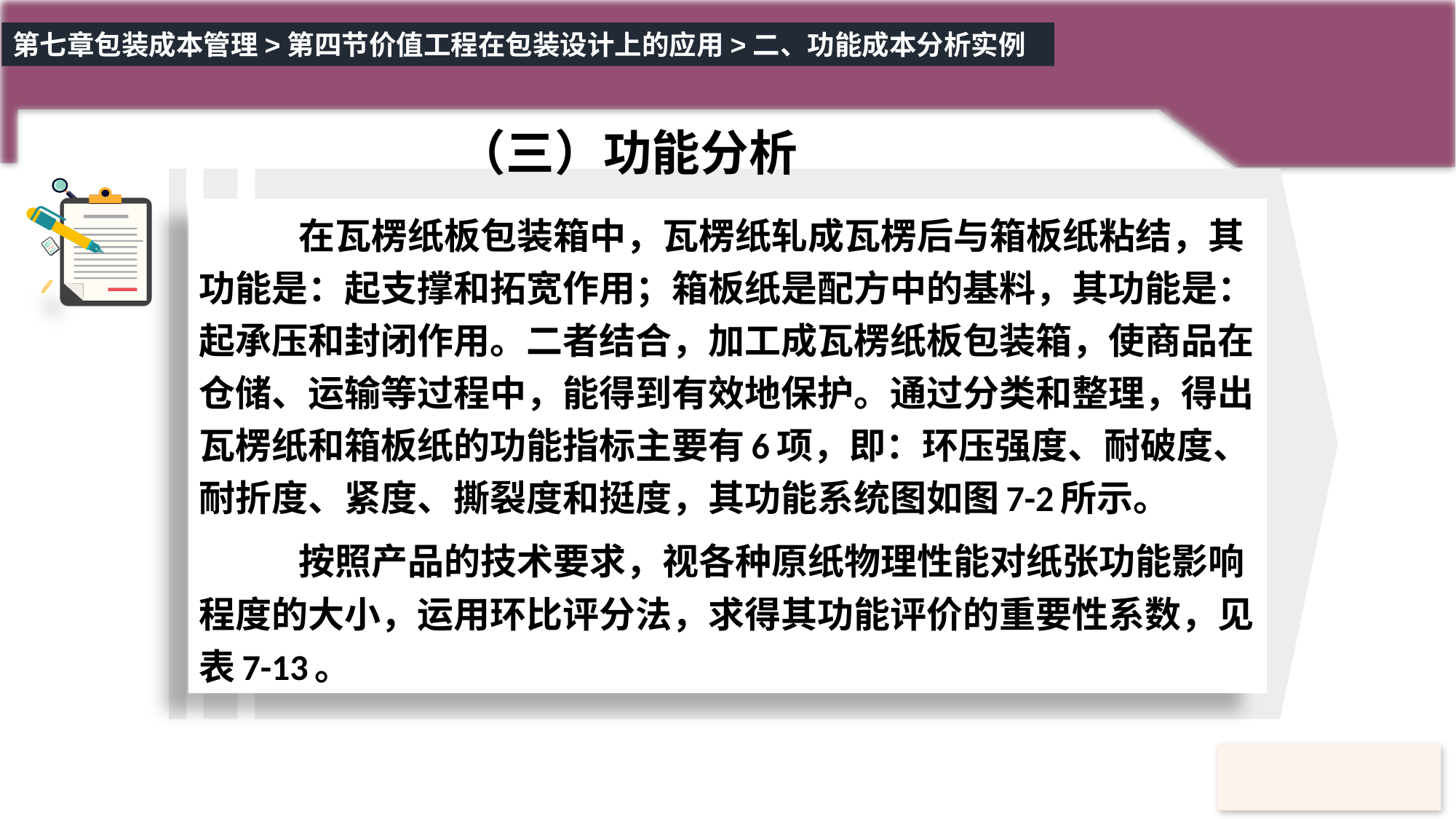

第七章包装成本管理>第四节价值工程在包装设计上的应用>二、功能成本分析实例
（三）功能分析
在瓦楞纸板包装箱中，瓦楞纸轧成瓦楞后与箱板纸粘结，其功能是：起支撑和拓宽作用；箱板纸是配方中的基料，其功能是：起承压和封闭作用。二者结合，加工成瓦楞纸板包装箱，使商品在仓储、运输等过程中，能得到有效地保护。通过分类和整理，得出瓦楞纸和箱板纸的功能指标主要有6项，即：环压强度、耐破度、耐折度、紧度、撕裂度和挺度，其功能系统图如图7-2所示。
按照产品的技术要求，视各种原纸物理性能对纸张功能影响程度的大小，运用环比评分法，求得其功能评价的重要性系数，见表7-13。